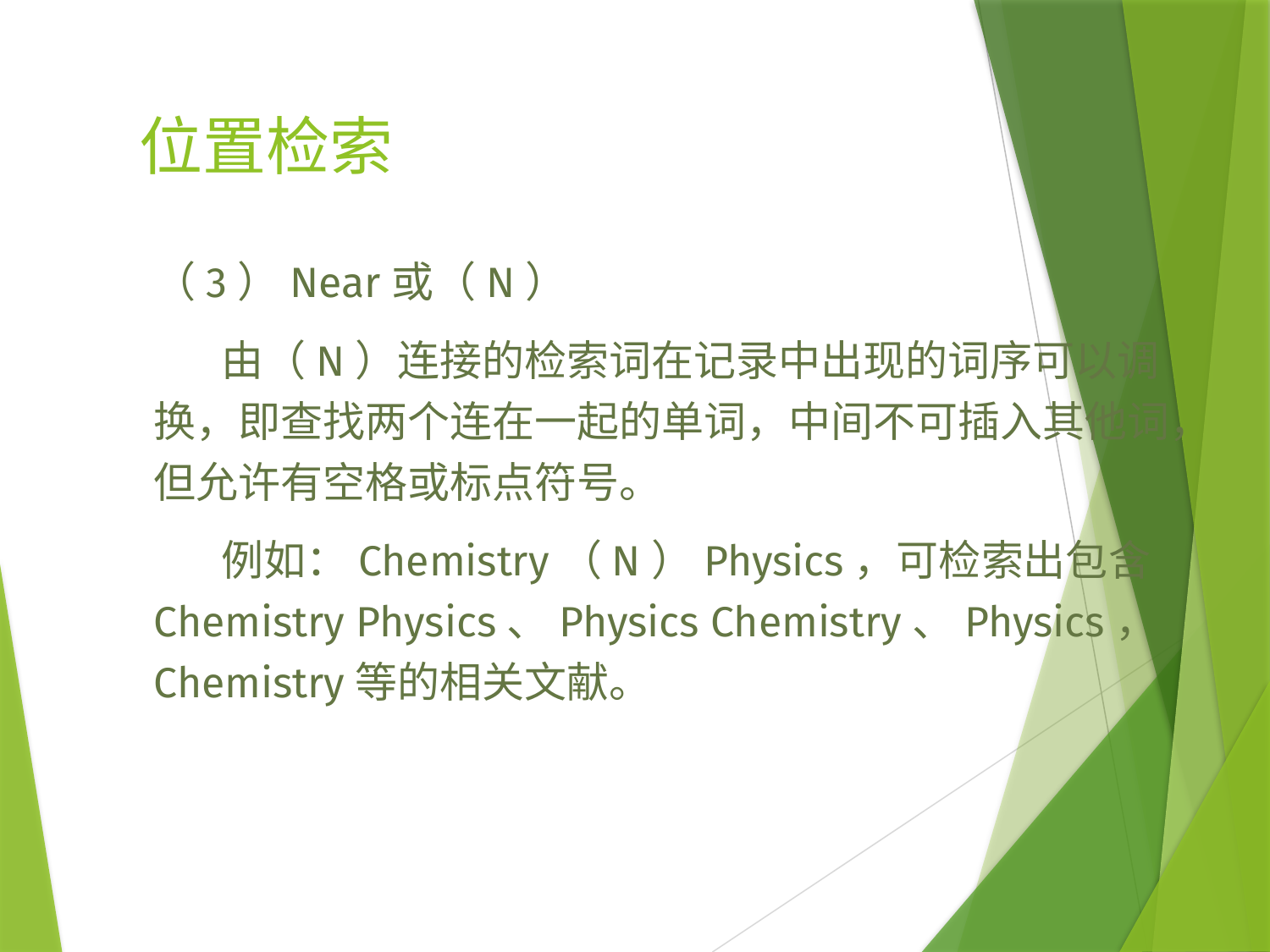

# 位置检索
（3）Near或（N）
      由（N）连接的检索词在记录中出现的词序可以调换，即查找两个连在一起的单词，中间不可插入其他词，但允许有空格或标点符号。
      例如：Chemistry（N）Physics，可检索出包含Chemistry Physics、Physics Chemistry、Physics，Chemistry等的相关文献。